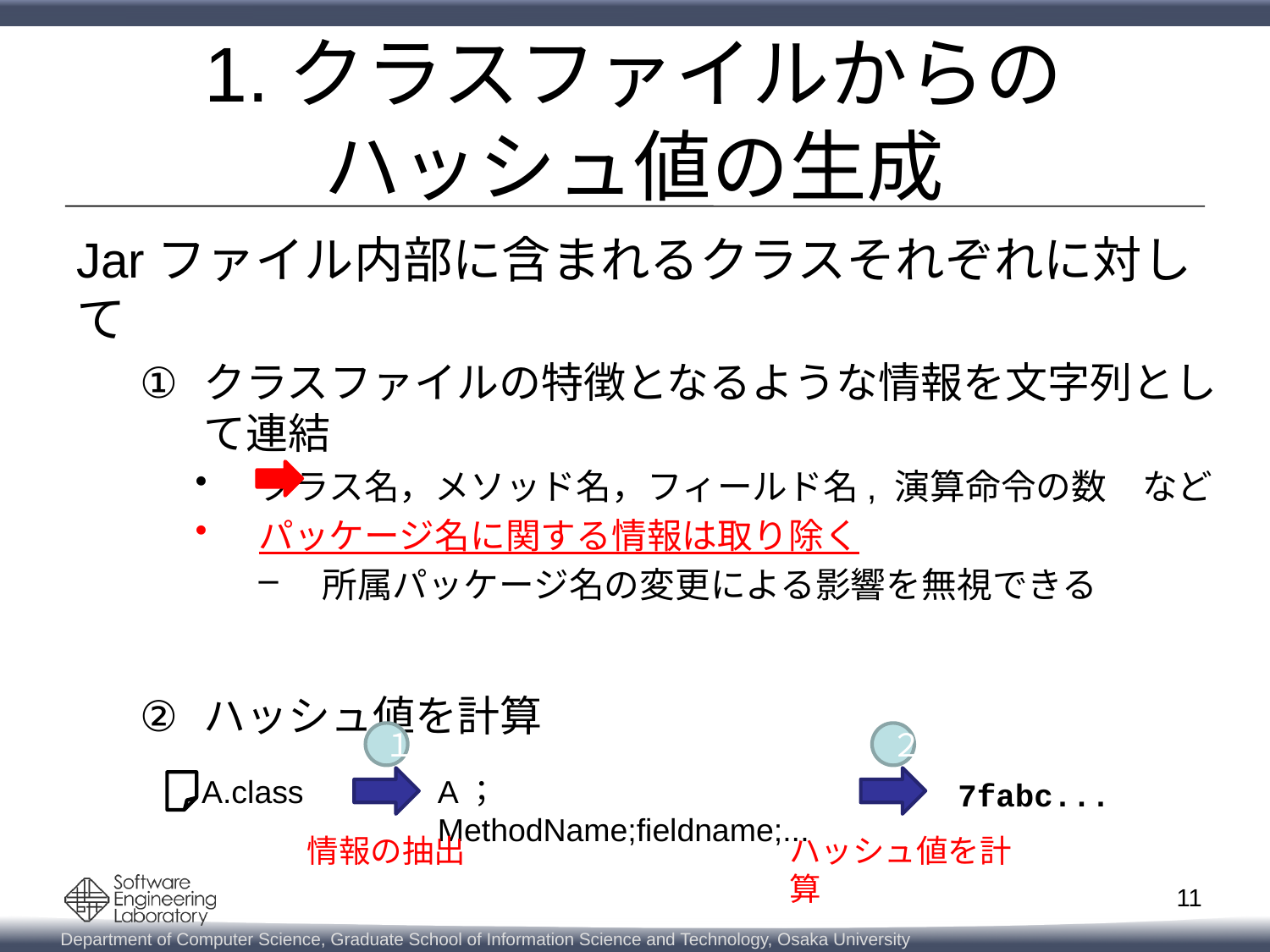

# 1.クラスファイルからの ハッシュ値の生成
Jarファイル内部に含まれるクラスそれぞれに対して
クラスファイルの特徴となるような情報を文字列として連結
クラス名，メソッド名，フィールド名, 演算命令の数　など
パッケージ名に関する情報は取り除く
所属パッケージ名の変更による影響を無視できる

ハッシュ値を計算

１
２

A.class
A；MethodName;fieldname;...
7fabc...

情報の抽出
ハッシュ値を計算
11